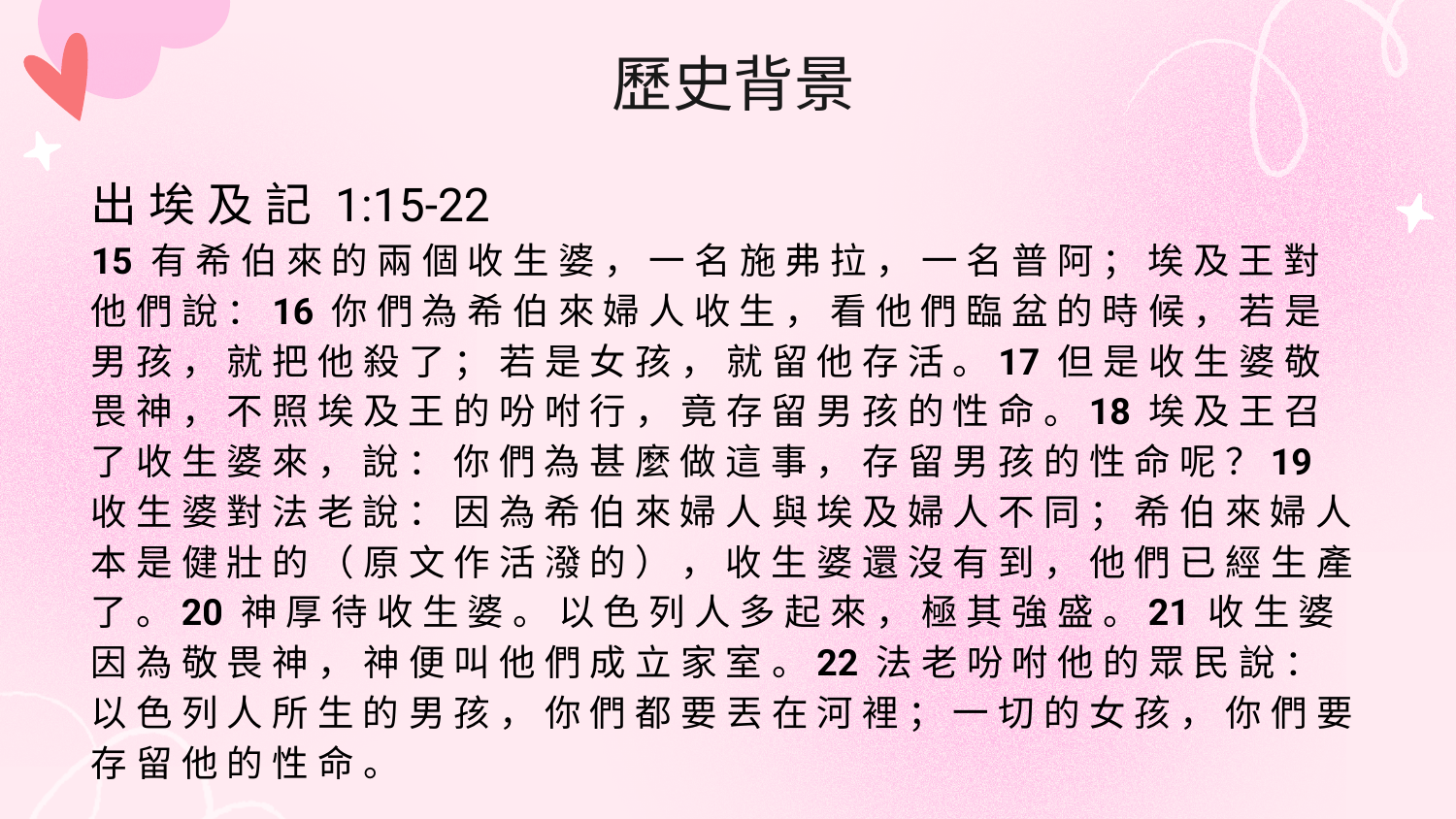

# 歷史背景
出 埃 及 記 1:15-22
15 有 希 伯 來 的 兩 個 收 生 婆 ， 一 名 施 弗 拉 ， 一 名 普 阿 ； 埃 及 王 對 他 們 說 ：16 你 們 為 希 伯 來 婦 人 收 生 ， 看 他 們 臨 盆 的 時 候 ， 若 是 男 孩 ， 就 把 他 殺 了 ； 若 是 女 孩 ， 就 留 他 存 活 。17 但 是 收 生 婆 敬 畏 神 ， 不 照 埃 及 王 的 吩 咐 行 ， 竟 存 留 男 孩 的 性 命 。18 埃 及 王 召 了 收 生 婆 來 ， 說 ： 你 們 為 甚 麼 做 這 事 ， 存 留 男 孩 的 性 命 呢 ？19 收 生 婆 對 法 老 說 ： 因 為 希 伯 來 婦 人 與 埃 及 婦 人 不 同 ； 希 伯 來 婦 人 本 是 健 壯 的 （ 原 文 作 活 潑 的 ） ， 收 生 婆 還 沒 有 到 ， 他 們 已 經 生 產 了 。20 神 厚 待 收 生 婆 。 以 色 列 人 多 起 來 ， 極 其 強 盛 。21 收 生 婆 因 為 敬 畏 神 ， 神 便 叫 他 們 成 立 家 室 。22 法 老 吩 咐 他 的 眾 民 說 ： 以 色 列 人 所 生 的 男 孩 ， 你 們 都 要 丟 在 河 裡 ； 一 切 的 女 孩 ， 你 們 要 存 留 他 的 性 命 。